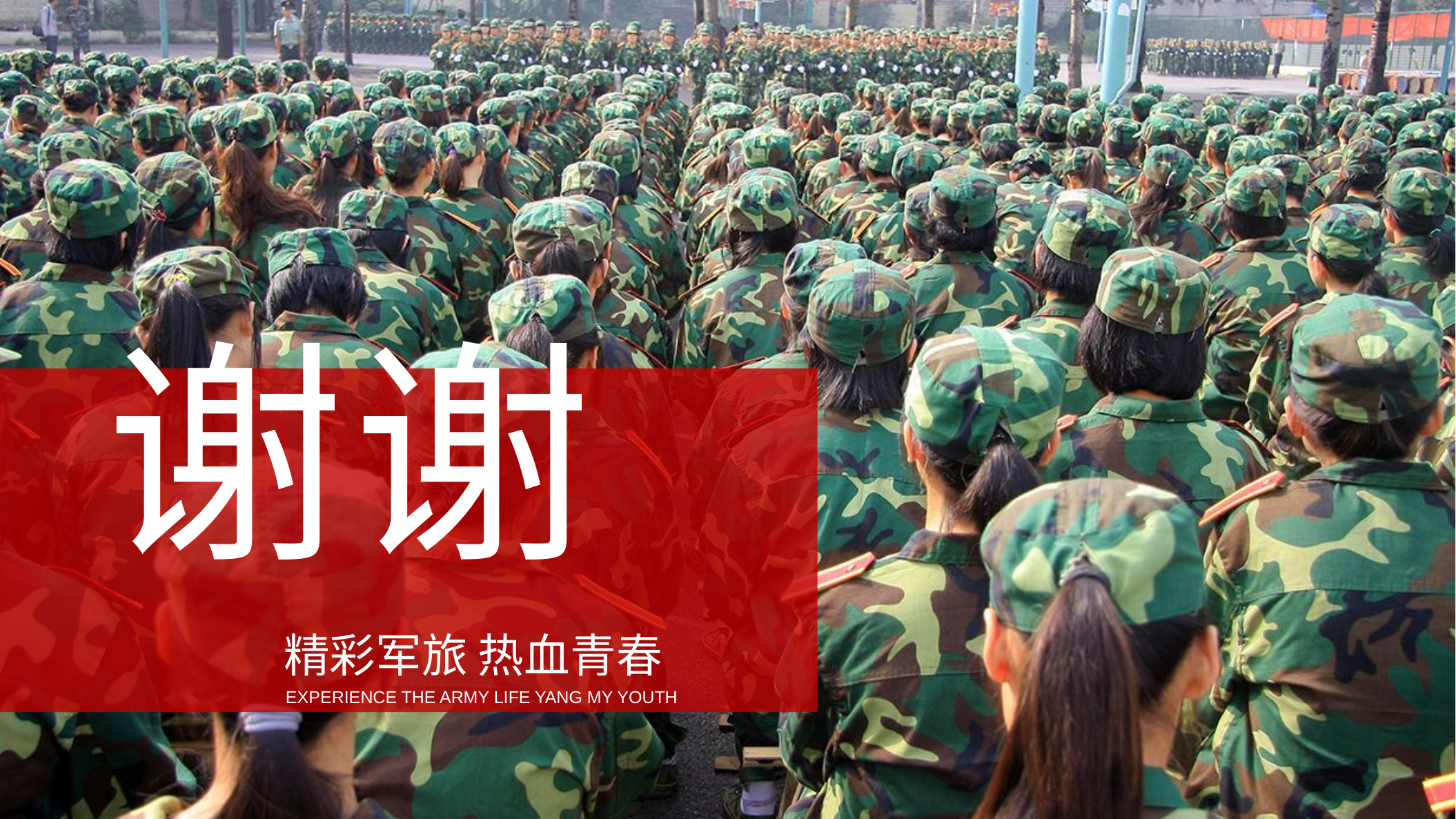

谢谢

精彩军旅 热血青春
Experience the army life Yang my youth